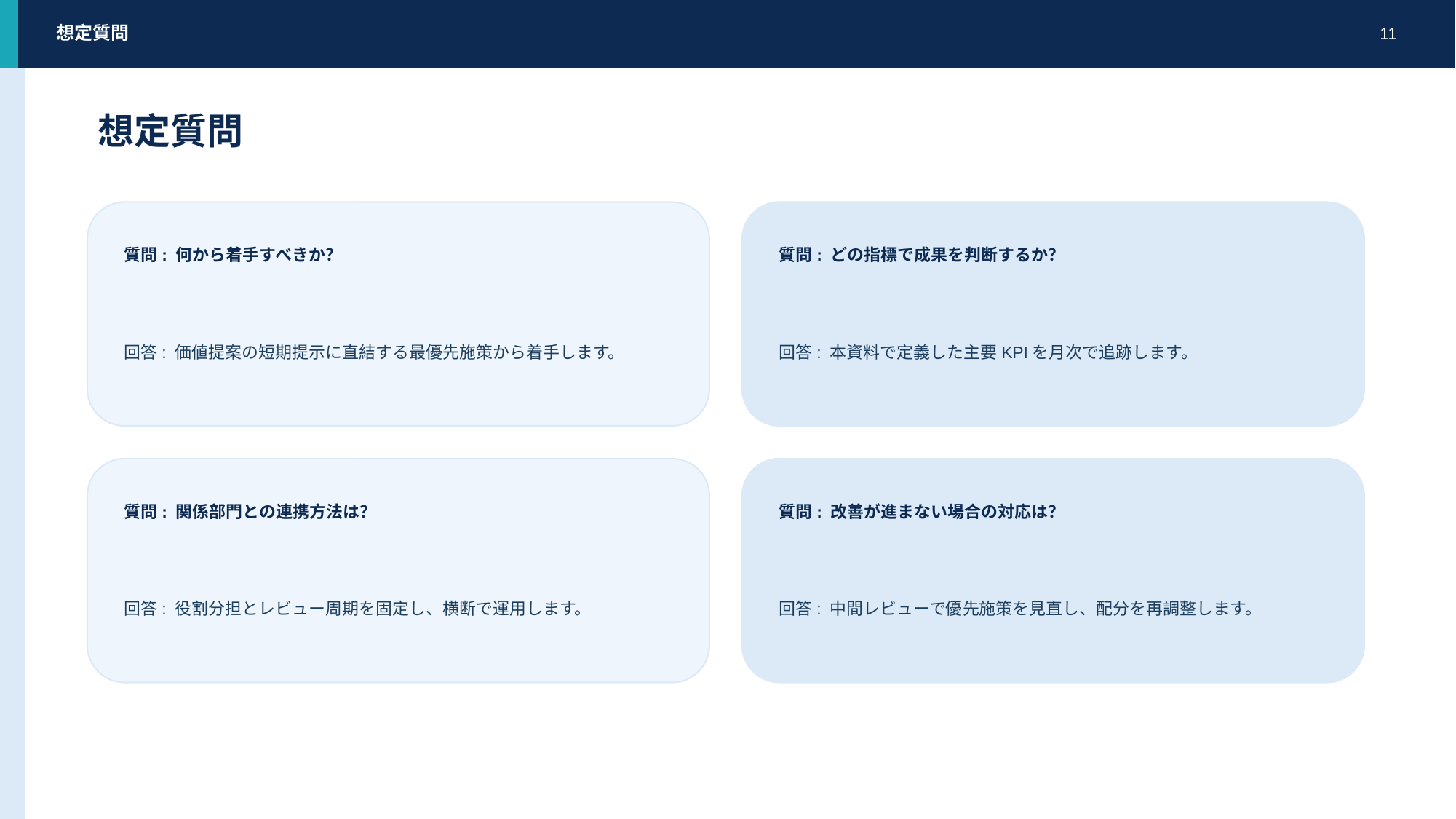

想定質問
11

想定質問

質問: 何から着手すべきか？
質問: どの指標で成果を判断するか？
回答: 価値提案の短期提示に直結する最優先施策から着手します。
回答: 本資料で定義した主要KPIを月次で追跡します。

質問: 関係部門との連携方法は？
質問: 改善が進まない場合の対応は？
回答: 役割分担とレビュー周期を固定し、横断で運用します。
回答: 中間レビューで優先施策を見直し、配分を再調整します。